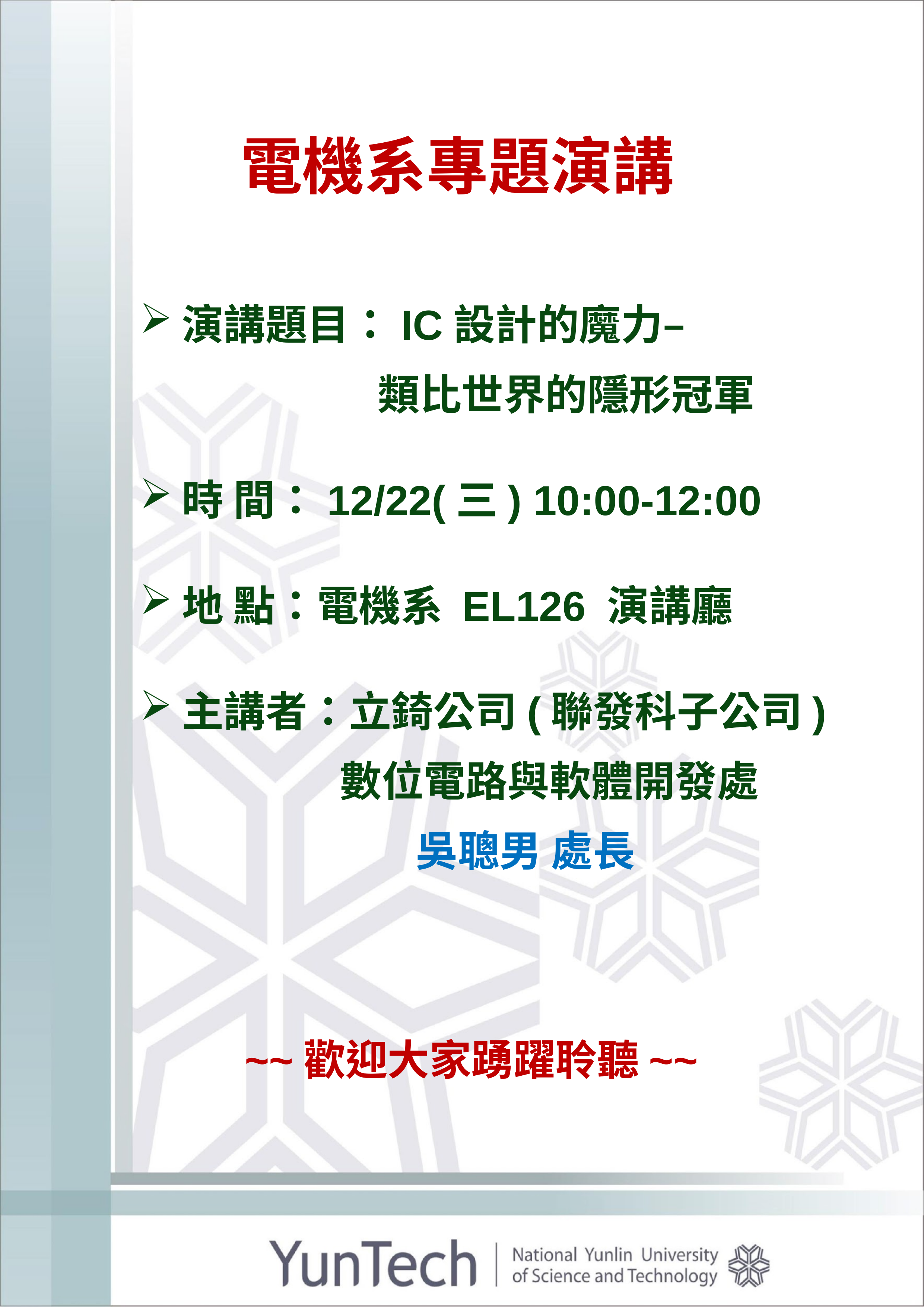

電機系專題演講

演講題目：IC設計的魔力–
                        類比世界的隱形冠軍

時 間：12/22(三) 10:00-12:00

地 點：電機系 EL126 演講廳

主講者：立錡公司(聯發科子公司)
                    數位電路與軟體開發處
                            吳聰男 處長

         ~~歡迎大家踴躍聆聽~~